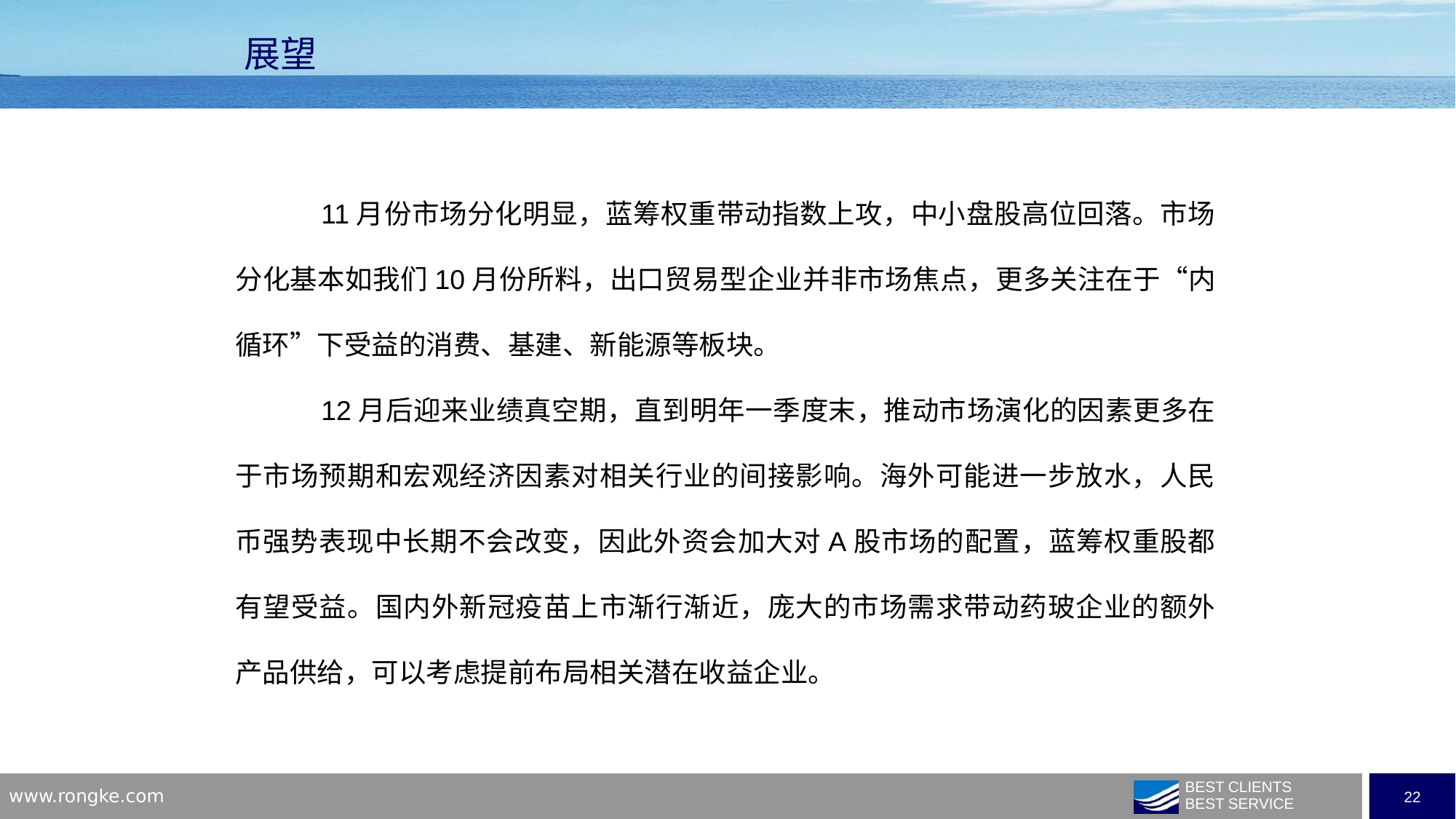

展望

11月份市场分化明显，蓝筹权重带动指数上攻，中小盘股高位回落。市场分化基本如我们10月份所料，出口贸易型企业并非市场焦点，更多关注在于“内循环”下受益的消费、基建、新能源等板块。
12月后迎来业绩真空期，直到明年一季度末，推动市场演化的因素更多在于市场预期和宏观经济因素对相关行业的间接影响。海外可能进一步放水，人民币强势表现中长期不会改变，因此外资会加大对A股市场的配置，蓝筹权重股都有望受益。国内外新冠疫苗上市渐行渐近，庞大的市场需求带动药玻企业的额外产品供给，可以考虑提前布局相关潜在收益企业。